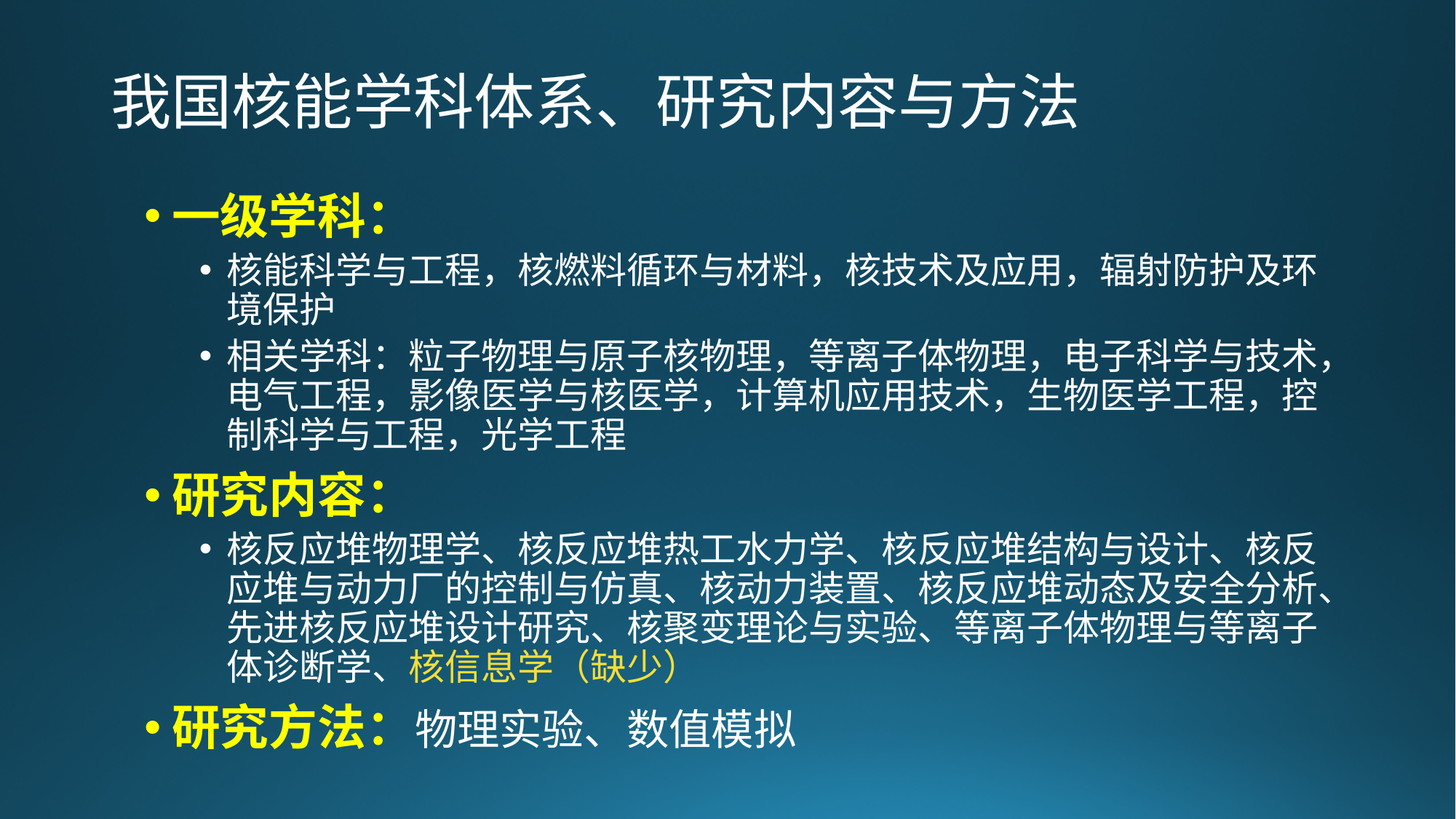

# 我国核能学科体系、研究内容与方法
一级学科：
核能科学与工程，核燃料循环与材料，核技术及应用，辐射防护及环境保护
相关学科：粒子物理与原子核物理，等离子体物理，电子科学与技术，电气工程，影像医学与核医学，计算机应用技术，生物医学工程，控制科学与工程，光学工程
研究内容：
核反应堆物理学、核反应堆热工水力学、核反应堆结构与设计、核反应堆与动力厂的控制与仿真、核动力装置、核反应堆动态及安全分析、先进核反应堆设计研究、核聚变理论与实验、等离子体物理与等离子体诊断学、核信息学（缺少）
研究方法：物理实验、数值模拟